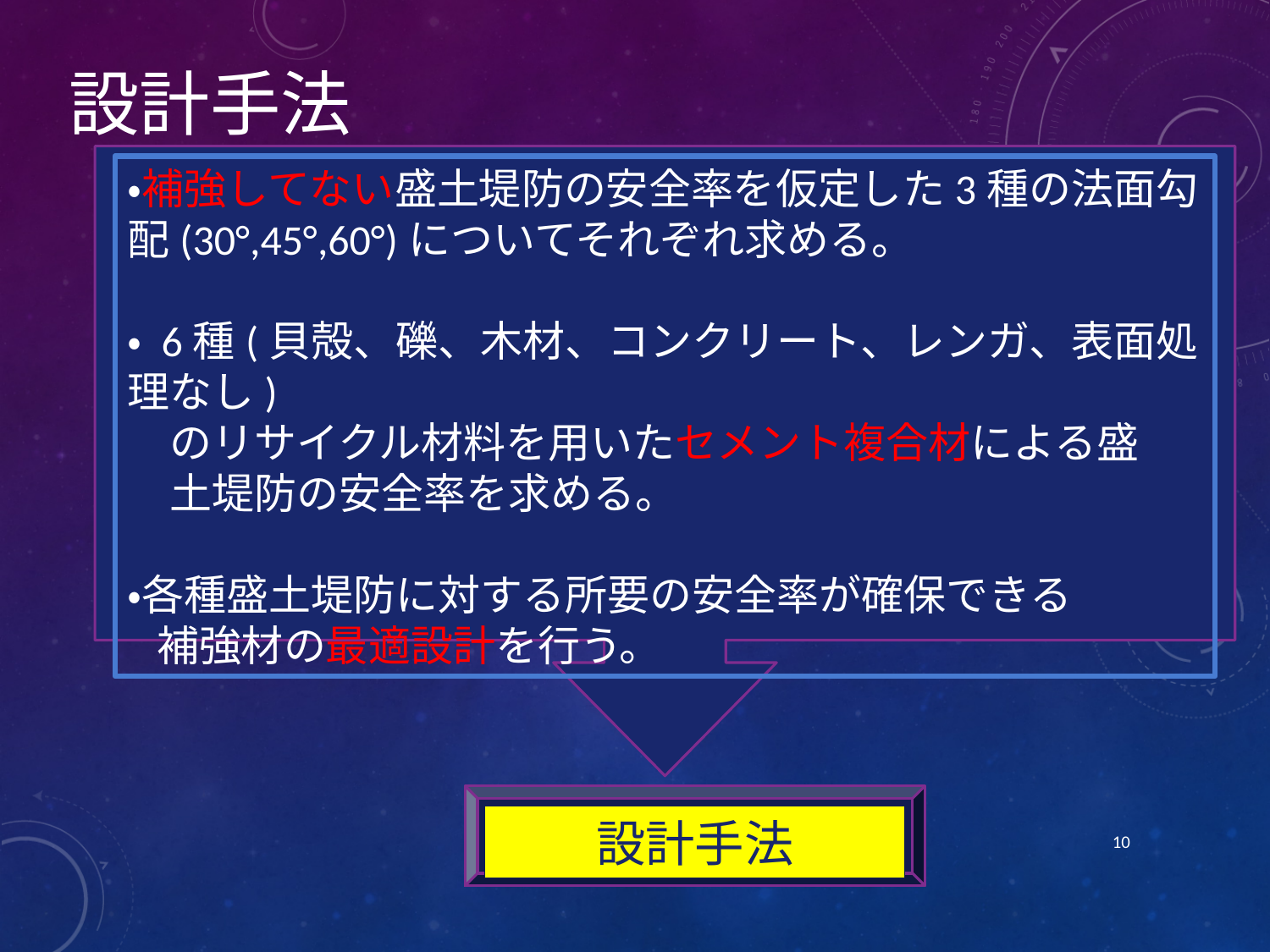

設計手法

・補強してない盛土堤防の安全率を仮定した3種の法面勾配(30°,45°,60°)についてそれぞれ求める。

・ 6種(貝殻、礫、木材、コンクリート、レンガ、表面処理なし)
　のリサイクル材料を用いたセメント複合材による盛
　土堤防の安全率を求める。

・各種盛土堤防に対する所要の安全率が確保できる
  補強材の最適設計を行う。

設計手法
10